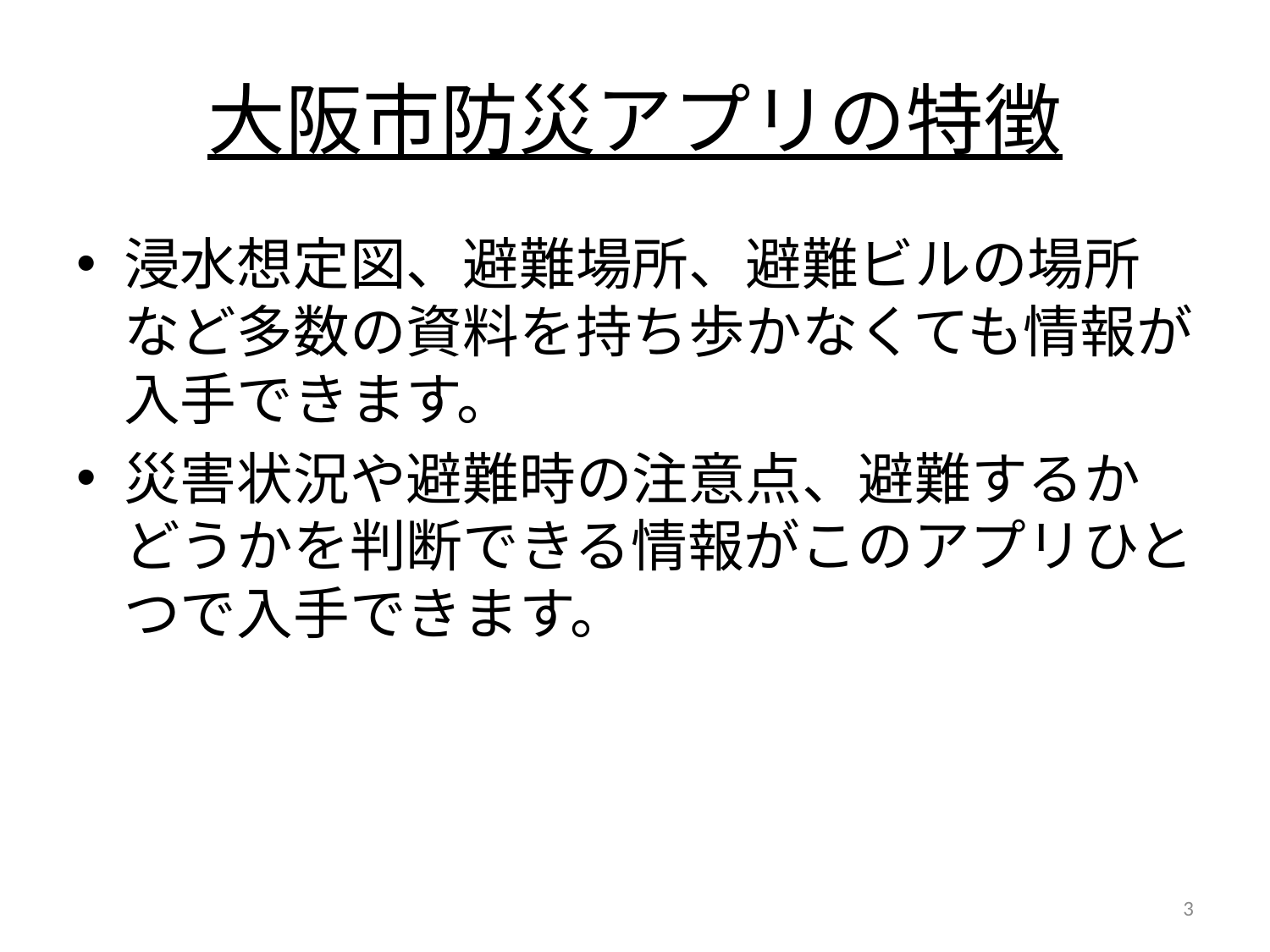

# 大阪市防災アプリの特徴
浸水想定図、避難場所、避難ビルの場所など多数の資料を持ち歩かなくても情報が入手できます。
災害状況や避難時の注意点、避難するかどうかを判断できる情報がこのアプリひとつで入手できます。

3